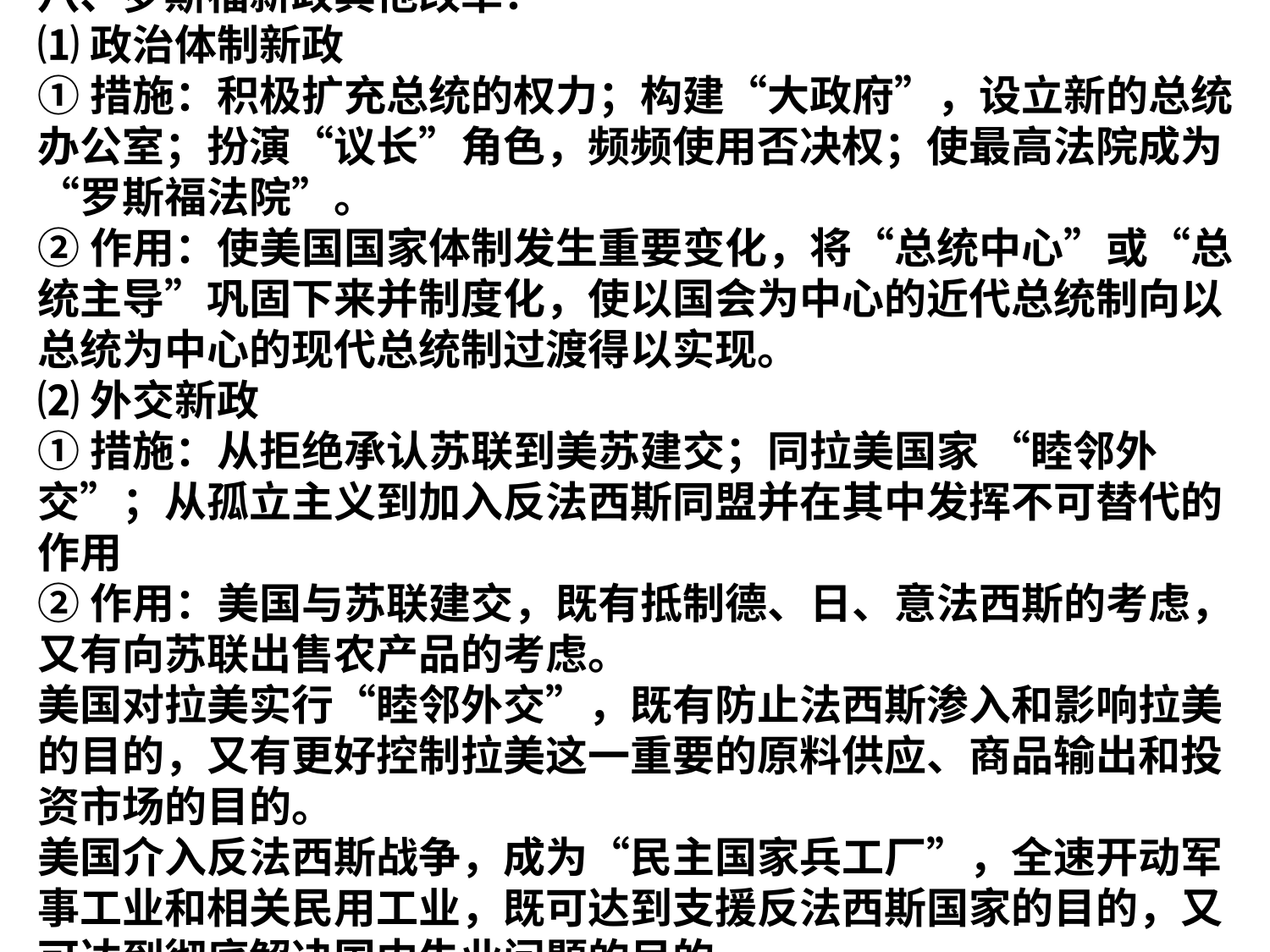

八、罗斯福新政其他改革：
⑴政治体制新政
①措施：积极扩充总统的权力；构建“大政府”，设立新的总统办公室；扮演“议长”角色，频频使用否决权；使最高法院成为“罗斯福法院”。
②作用：使美国国家体制发生重要变化，将“总统中心”或“总统主导”巩固下来并制度化，使以国会为中心的近代总统制向以总统为中心的现代总统制过渡得以实现。
⑵外交新政
①措施：从拒绝承认苏联到美苏建交；同拉美国家 “睦邻外交”；从孤立主义到加入反法西斯同盟并在其中发挥不可替代的作用
②作用：美国与苏联建交，既有抵制德、日、意法西斯的考虑，又有向苏联出售农产品的考虑。
美国对拉美实行“睦邻外交”，既有防止法西斯渗入和影响拉美的目的，又有更好控制拉美这一重要的原料供应、商品输出和投资市场的目的。
美国介入反法西斯战争，成为“民主国家兵工厂”，全速开动军事工业和相关民用工业，既可达到支援反法西斯国家的目的，又可达到彻底解决国内失业问题的目的。